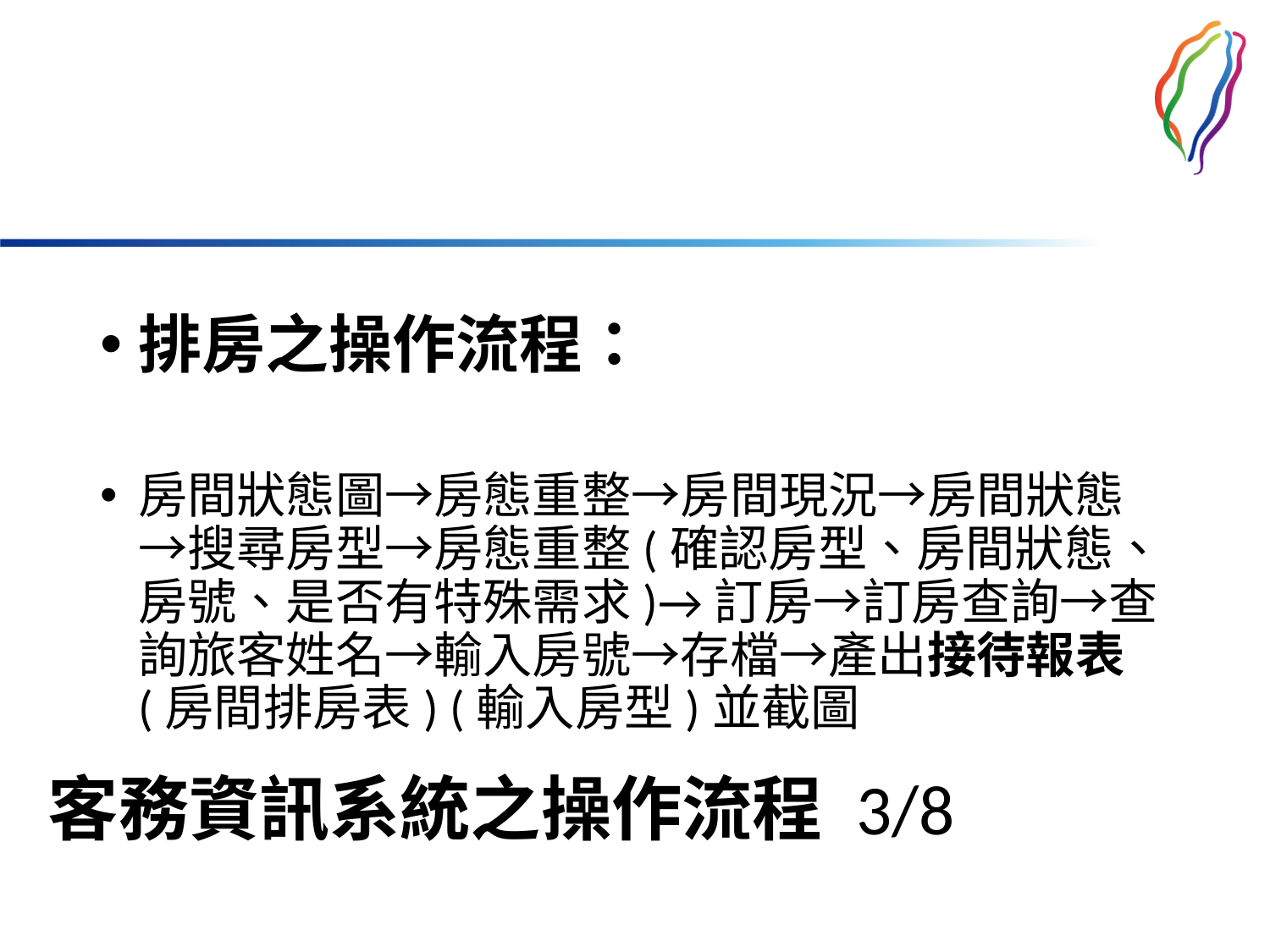

排房之操作流程：

房間狀態圖→房態重整→房間現況→房間狀態→搜尋房型→房態重整(確認房型、房間狀態、房號、是否有特殊需求)→訂房→訂房查詢→查詢旅客姓名→輸入房號→存檔→產出接待報表(房間排房表) (輸入房型)並截圖

# 客務資訊系統之操作流程 3/8